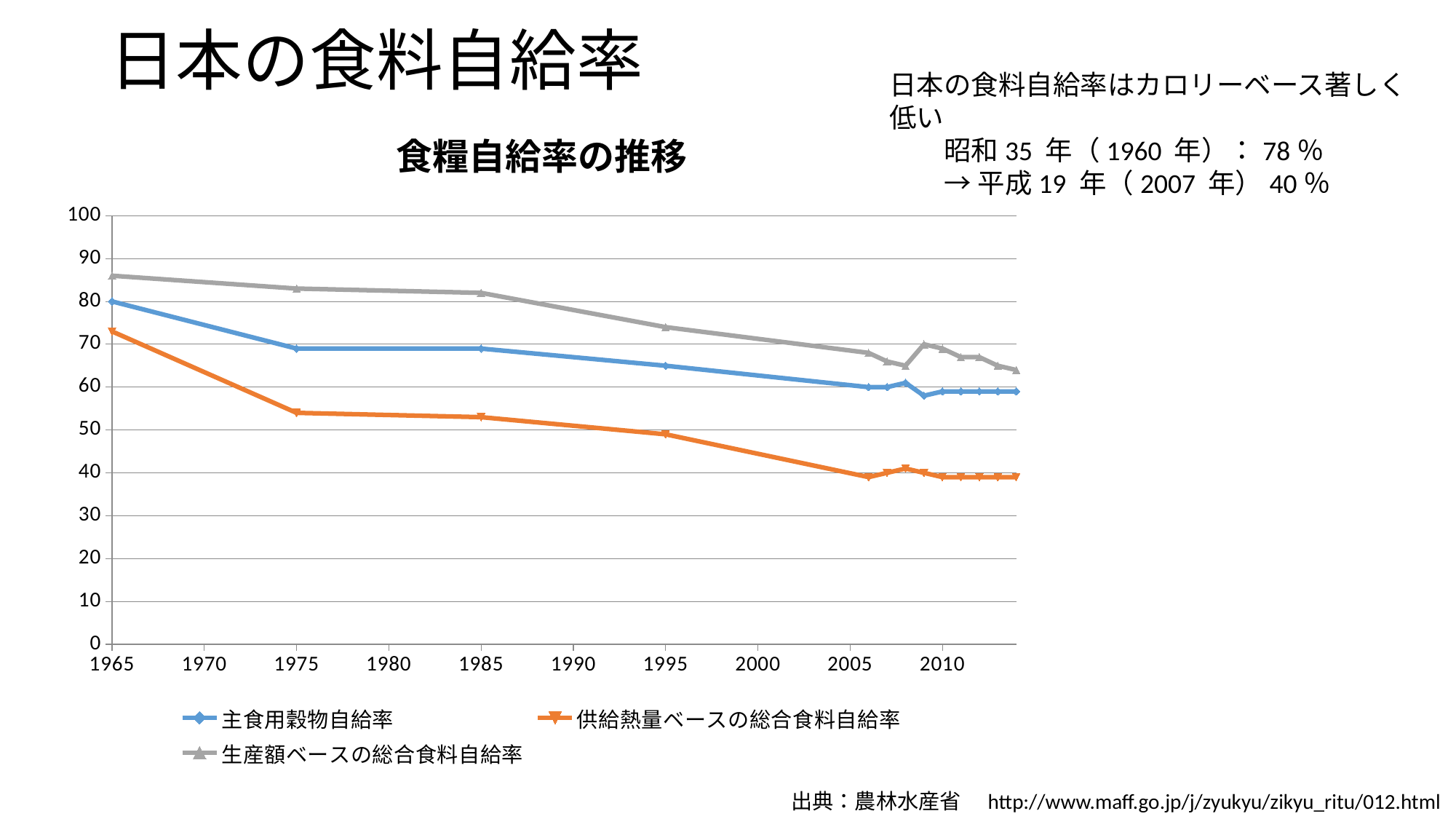

# 日本の食料自給率
日本の食料自給率はカロリーベース著しく低い
昭和35 年（1960 年）：78％
→平成19 年（2007 年）40％

### Chart: 食糧自給率の推移

| Category | 主食用穀物自給率 | 供給熱量ベースの総合食料自給率 | 生産額ベースの総合食料自給率 |
|---|---|---|---|
出典：農林水産省　http://www.maff.go.jp/j/zyukyu/zikyu_ritu/012.html